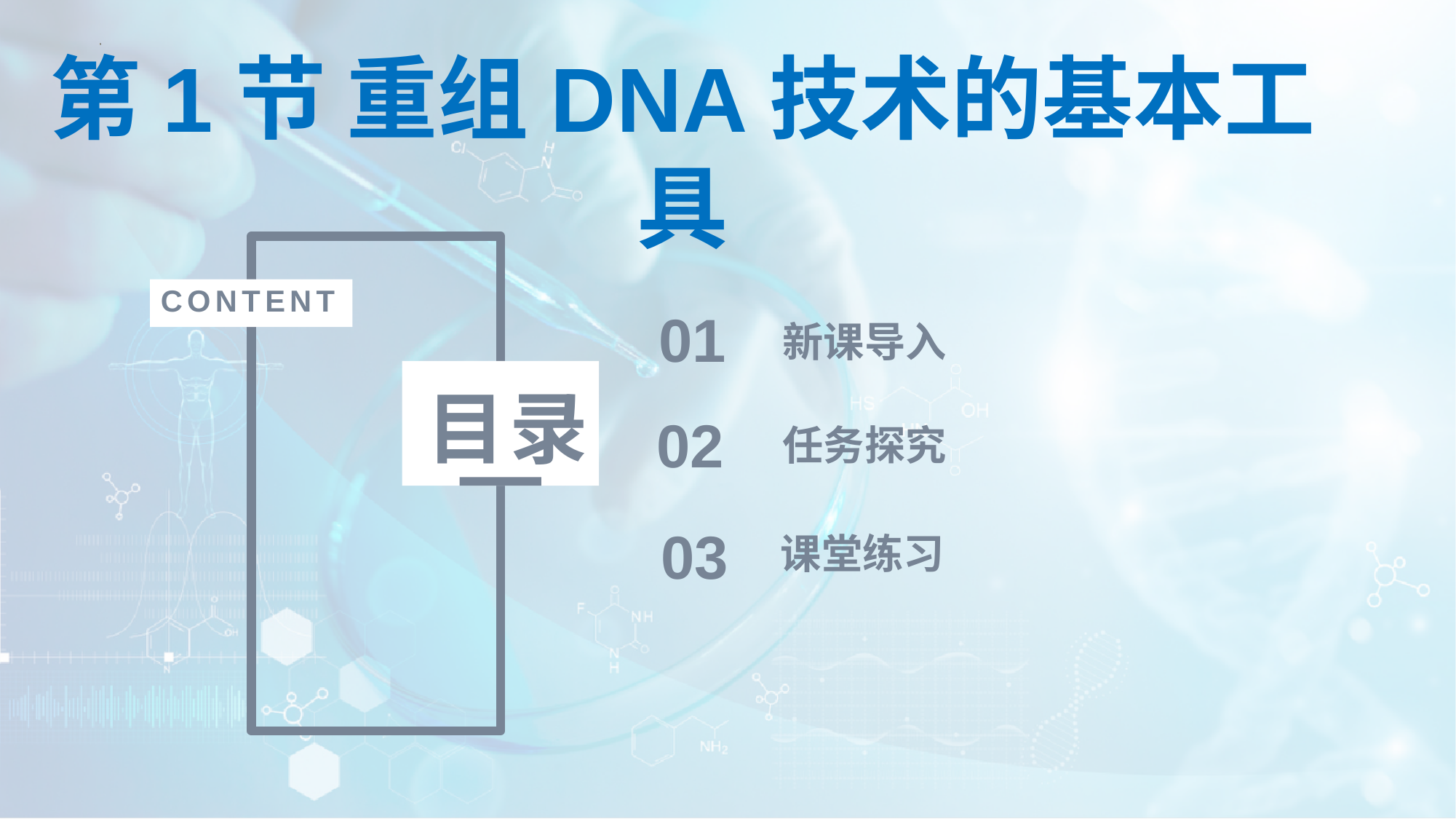

第1节 重组DNA技术的基本工具

CONTENT
01
新课导入
目录
02
任务探究

03
课堂练习